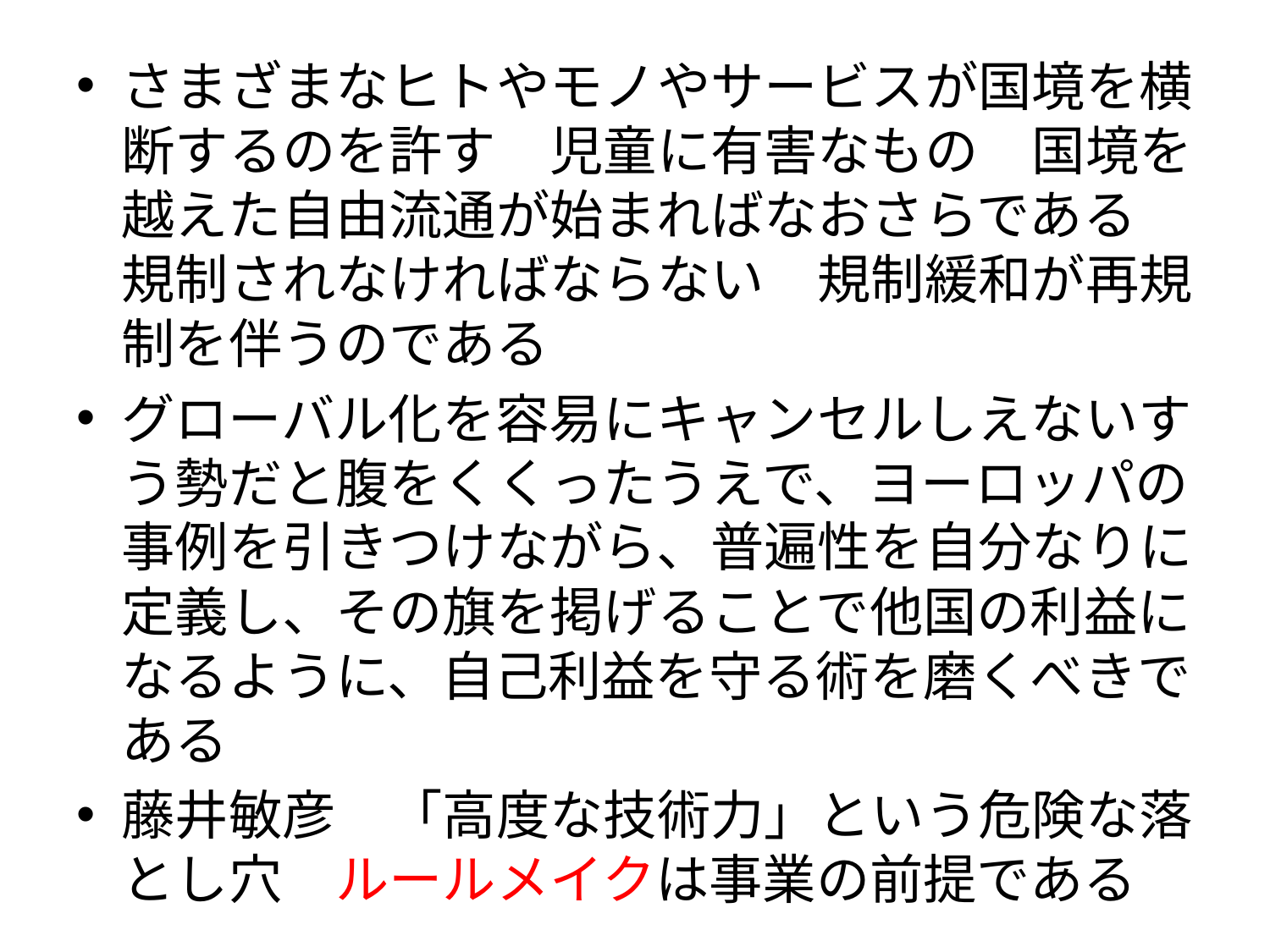

さまざまなヒトやモノやサービスが国境を横断するのを許す　児童に有害なもの　国境を越えた自由流通が始まればなおさらである　規制されなければならない　規制緩和が再規制を伴うのである
グローバル化を容易にキャンセルしえないすう勢だと腹をくくったうえで、ヨーロッパの事例を引きつけながら、普遍性を自分なりに定義し、その旗を掲げることで他国の利益になるように、自己利益を守る術を磨くべきである
藤井敏彦　「高度な技術力」という危険な落とし穴　ルールメイクは事業の前提である